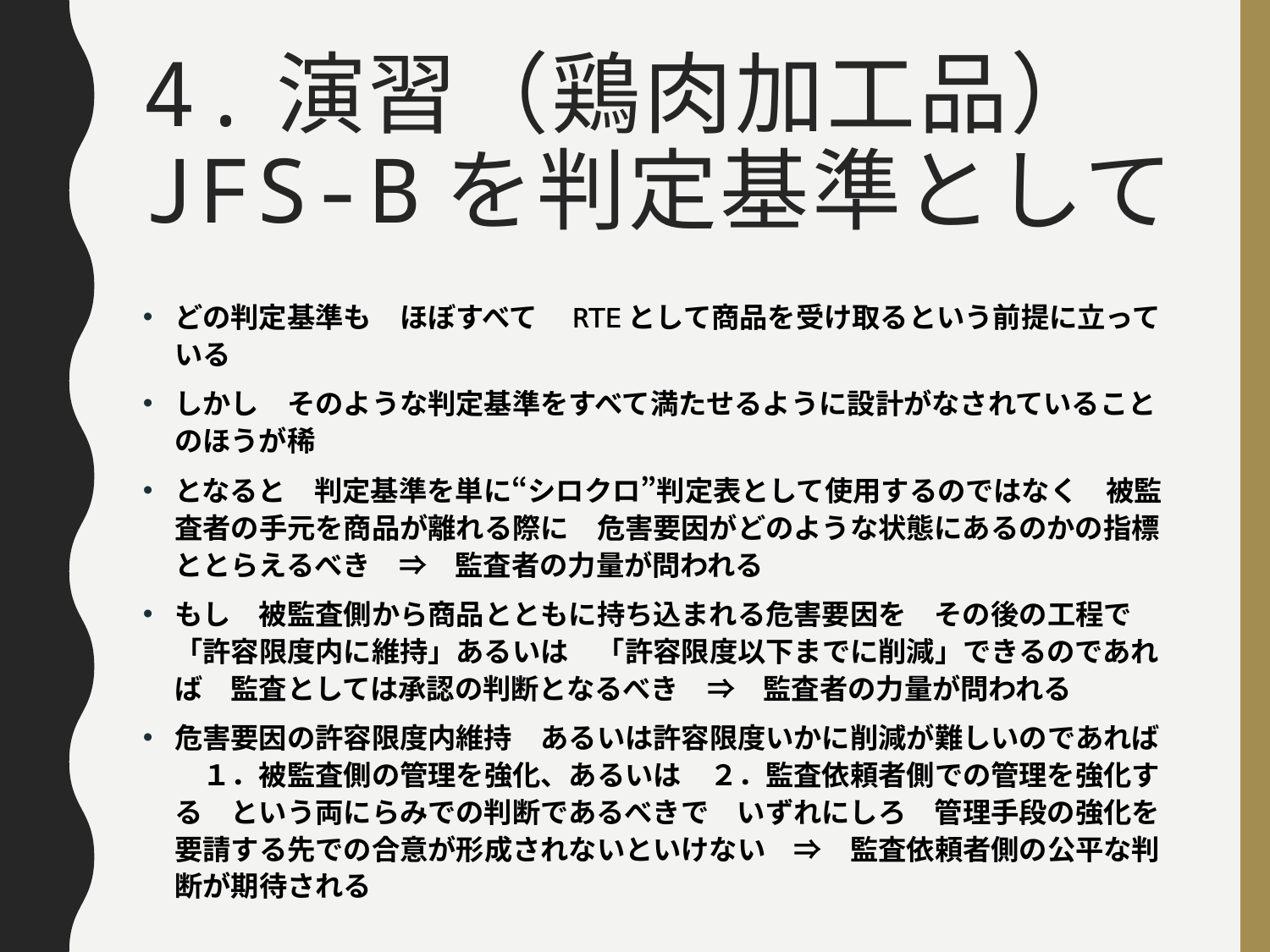

# 4.演習（鶏肉加工品） JFS-Bを判定基準として
どの判定基準も　ほぼすべて　RTEとして商品を受け取るという前提に立っている
しかし　そのような判定基準をすべて満たせるように設計がなされていることのほうが稀
となると　判定基準を単に“シロクロ”判定表として使用するのではなく　被監査者の手元を商品が離れる際に　危害要因がどのような状態にあるのかの指標ととらえるべき　⇒　監査者の力量が問われる
もし　被監査側から商品とともに持ち込まれる危害要因を　その後の工程で「許容限度内に維持」あるいは　「許容限度以下までに削減」できるのであれば　監査としては承認の判断となるべき　⇒　監査者の力量が問われる
危害要因の許容限度内維持　あるいは許容限度いかに削減が難しいのであれば　１．被監査側の管理を強化、あるいは　２．監査依頼者側での管理を強化する　という両にらみでの判断であるべきで　いずれにしろ　管理手段の強化を要請する先での合意が形成されないといけない　⇒　監査依頼者側の公平な判断が期待される